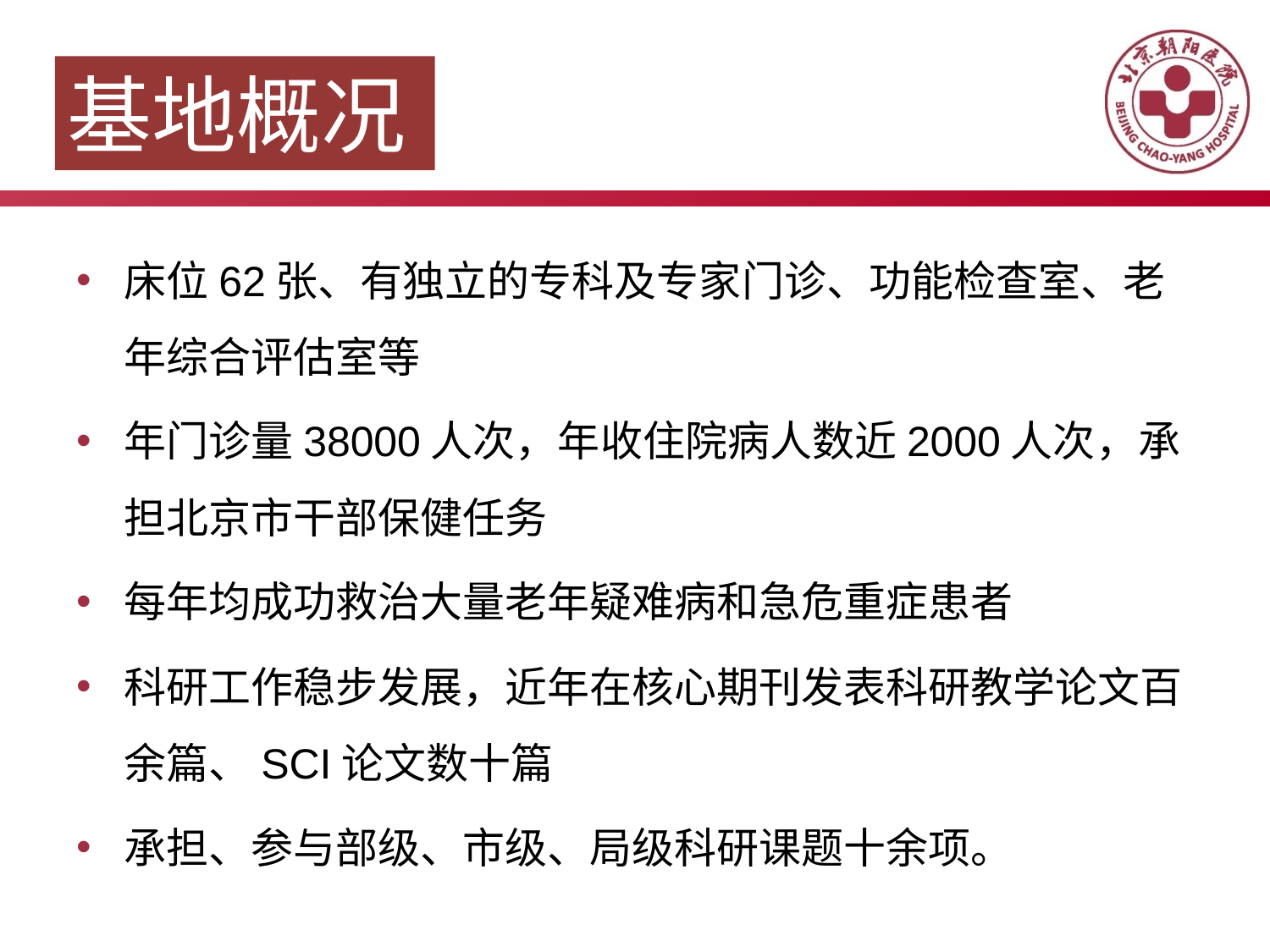

基地概况
床位62张、有独立的专科及专家门诊、功能检查室、老年综合评估室等
年门诊量38000人次，年收住院病人数近2000人次，承担北京市干部保健任务
每年均成功救治大量老年疑难病和急危重症患者
科研工作稳步发展，近年在核心期刊发表科研教学论文百余篇、SCI论文数十篇
承担、参与部级、市级、局级科研课题十余项。